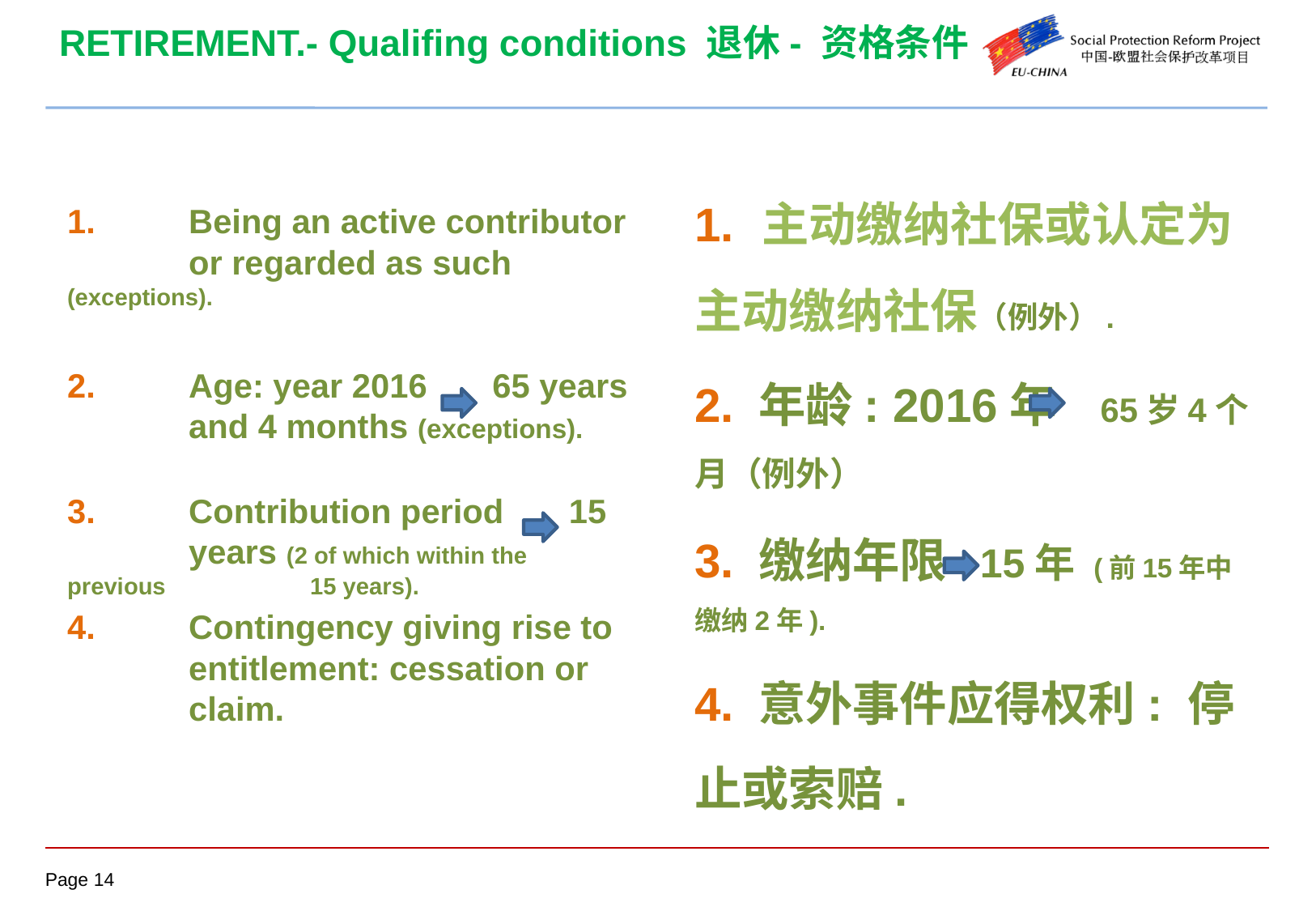

# RETIREMENT.- Qualifing conditions 退休- 资格条件

1.	Being an active contributor 	or regarded as such 	(exceptions).

2.	Age: year 2016       65 years 	and 4 months (exceptions).

3.	Contribution period       15 	years (2 of which within the previous 		15 years).
4.	Contingency giving rise to 	entitlement: cessation or 	claim.

1. 主动缴纳社保或认定为主动缴纳社保（例外）.
2. 年龄: 2016年   65岁4个月（例外）
3. 缴纳年限  15年 (前15年中缴纳2年).
4. 意外事件应得权利: 停止或索赔.